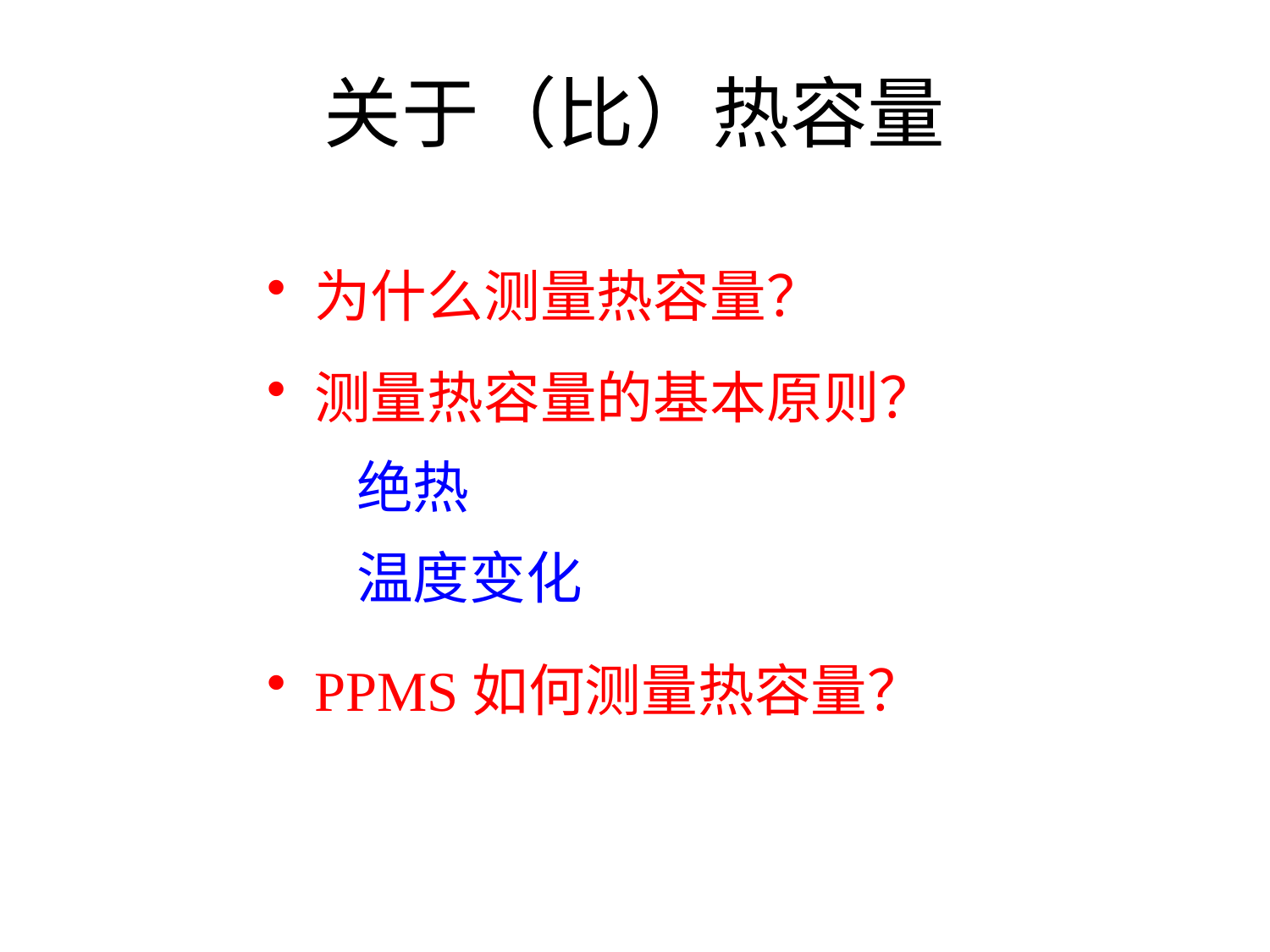

# 关于（比）热容量
为什么测量热容量？
测量热容量的基本原则？
      绝热
      温度变化
PPMS如何测量热容量？